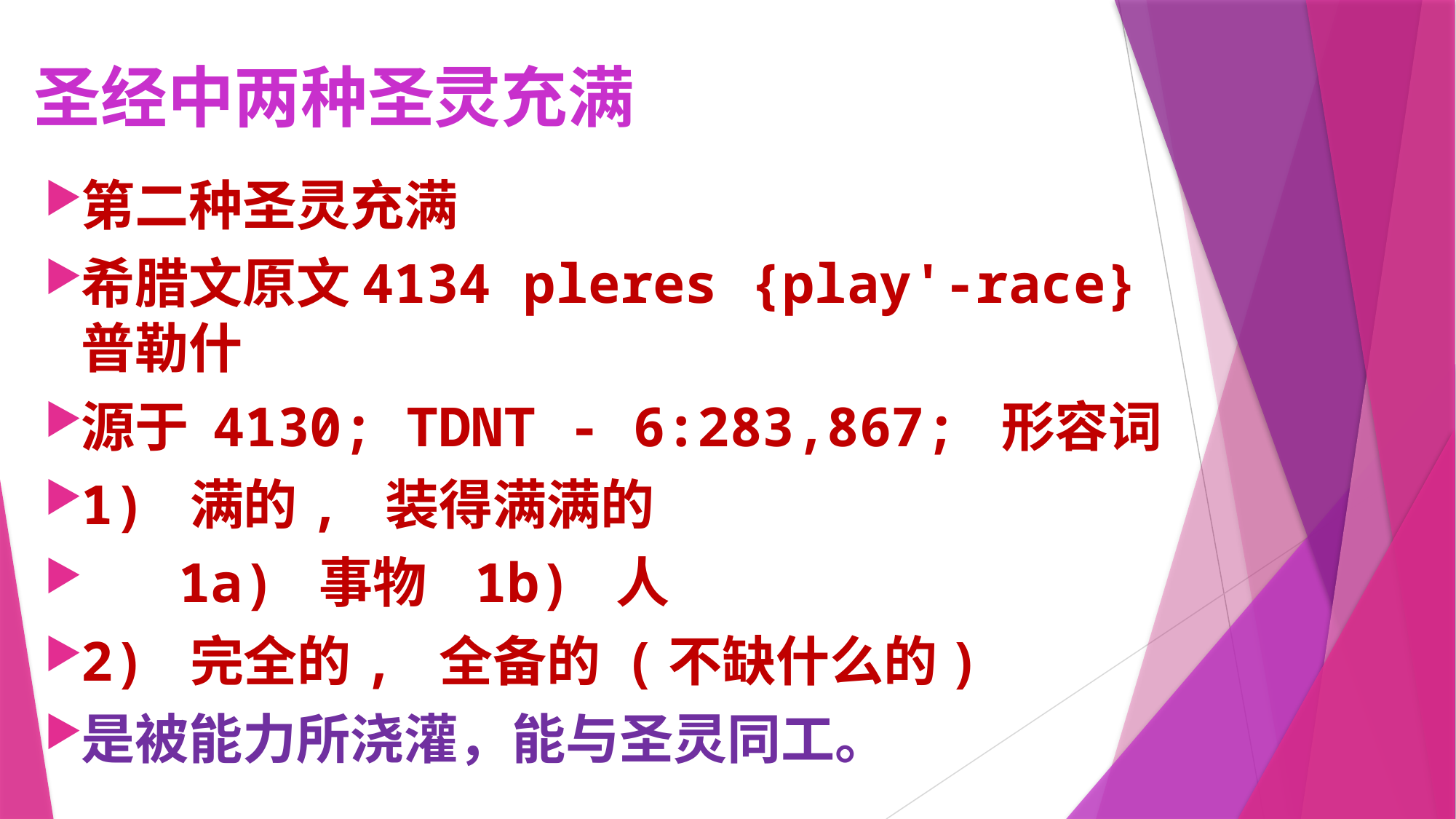

# 圣经中两种圣灵充满
第二种圣灵充满
希腊文原文4134 pleres {play'-race}普勒什
源于 4130; TDNT - 6:283,867; 形容词
1) 满的, 装得满满的
   1a) 事物   1b) 人
2) 完全的, 全备的 (不缺什么的)
是被能力所浇灌，能与圣灵同工。